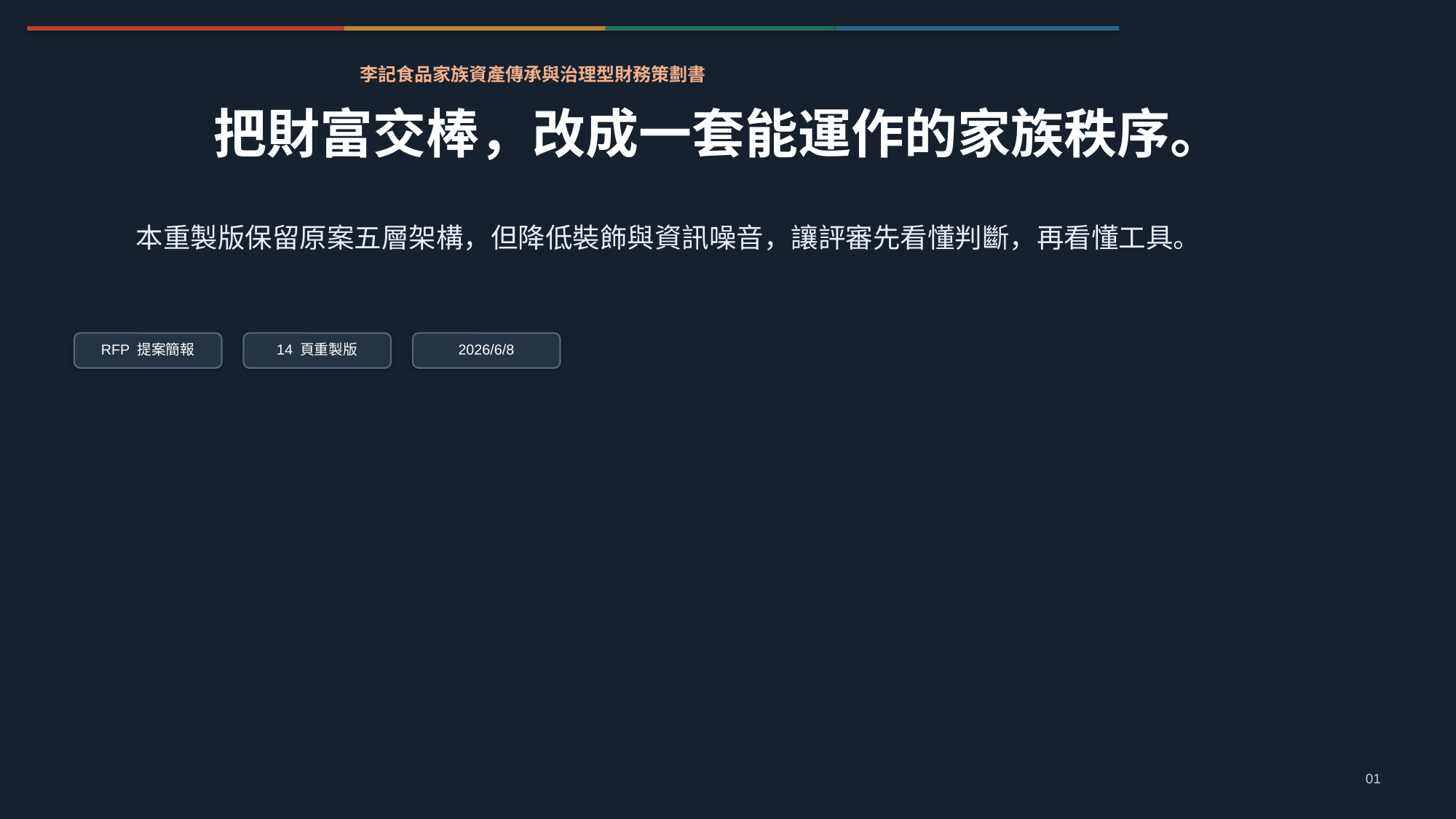

李記食品家族資產傳承與治理型財務策劃書
把財富交棒，改成一套能運作的家族秩序。
本重製版保留原案五層架構，但降低裝飾與資訊噪音，讓評審先看懂判斷，再看懂工具。

RFP 提案簡報
14 頁重製版
2026/6/8
01